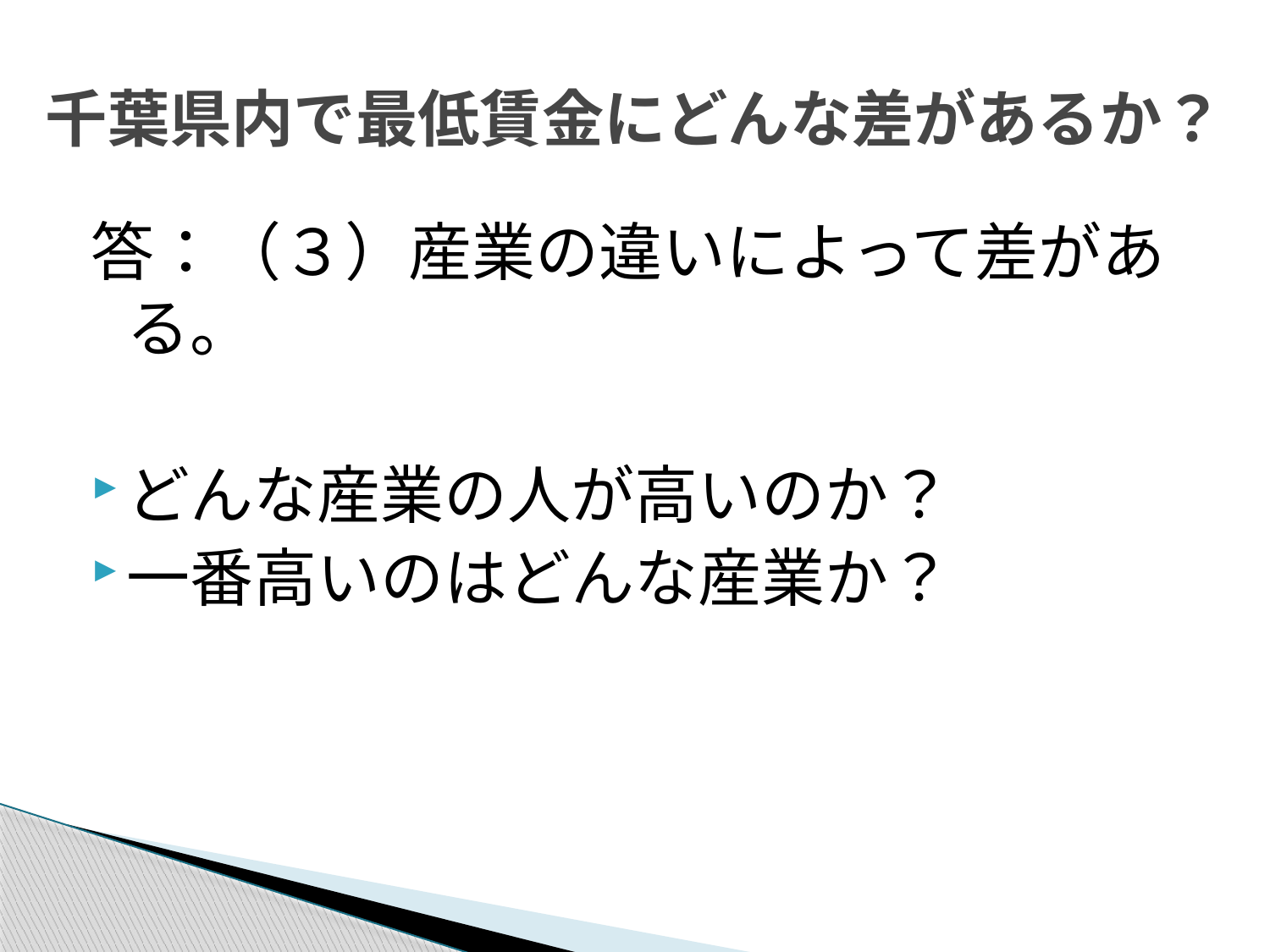

# 千葉県内で最低賃金にどんな差があるか？
答：（３）産業の違いによって差がある。

どんな産業の人が高いのか？
一番高いのはどんな産業か？